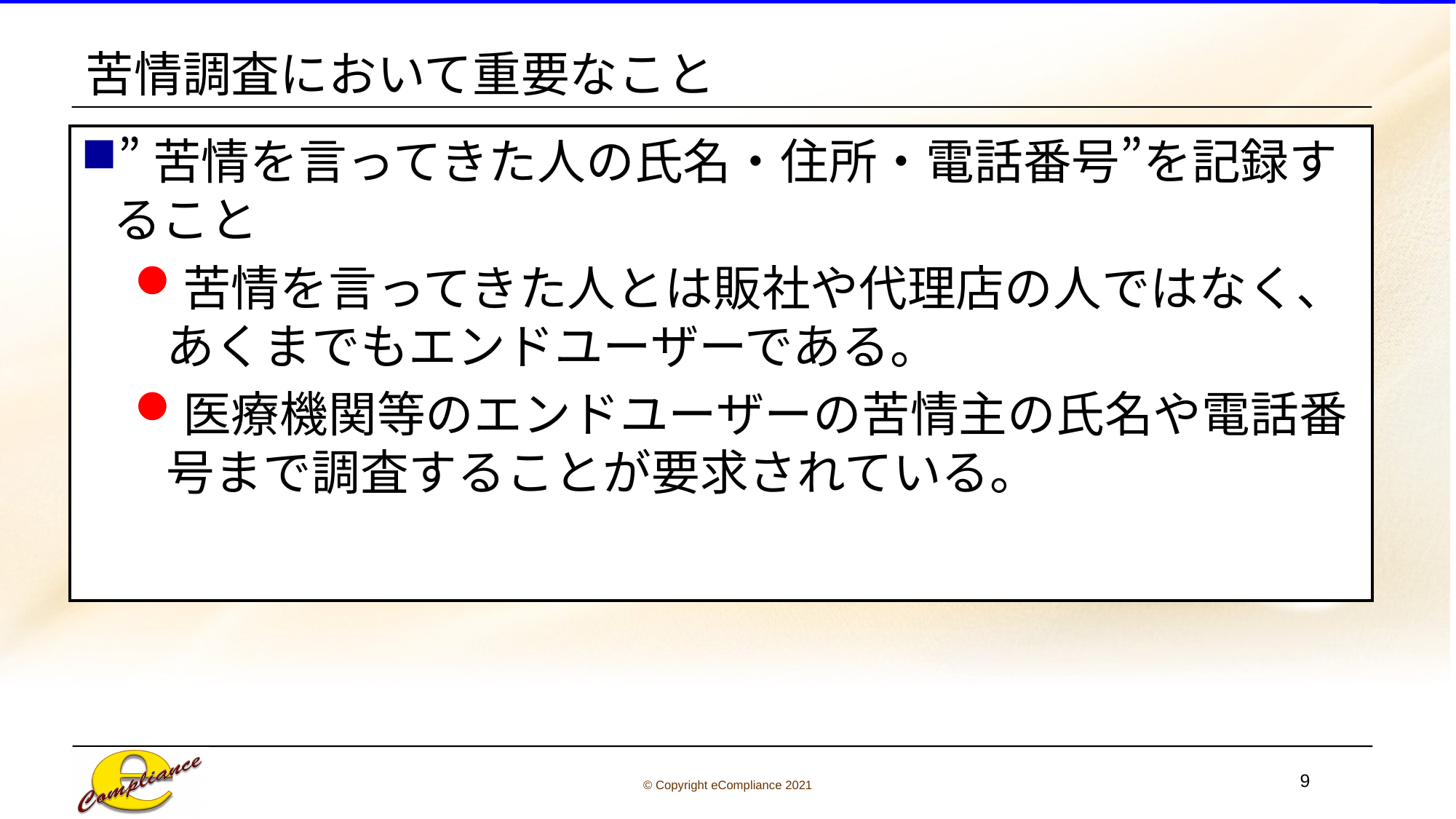

# 苦情調査において重要なこと
”苦情を言ってきた人の氏名・住所・電話番号”を記録すること
苦情を言ってきた人とは販社や代理店の人ではなく、あくまでもエンドユーザーである。
医療機関等のエンドユーザーの苦情主の氏名や電話番号まで調査することが要求されている。